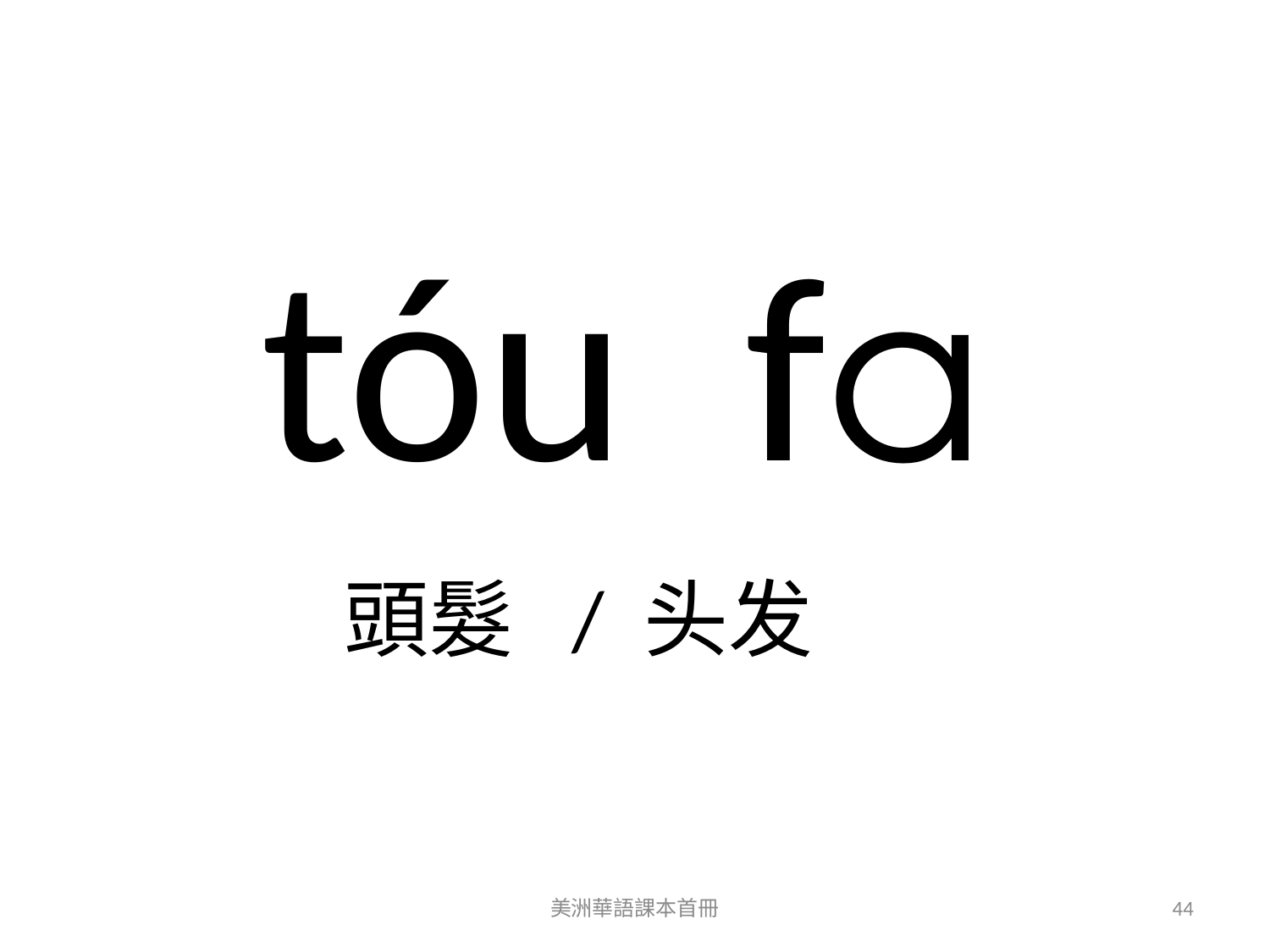

tóu  fa
頭髮  / 头发

美洲華語課本首冊
44